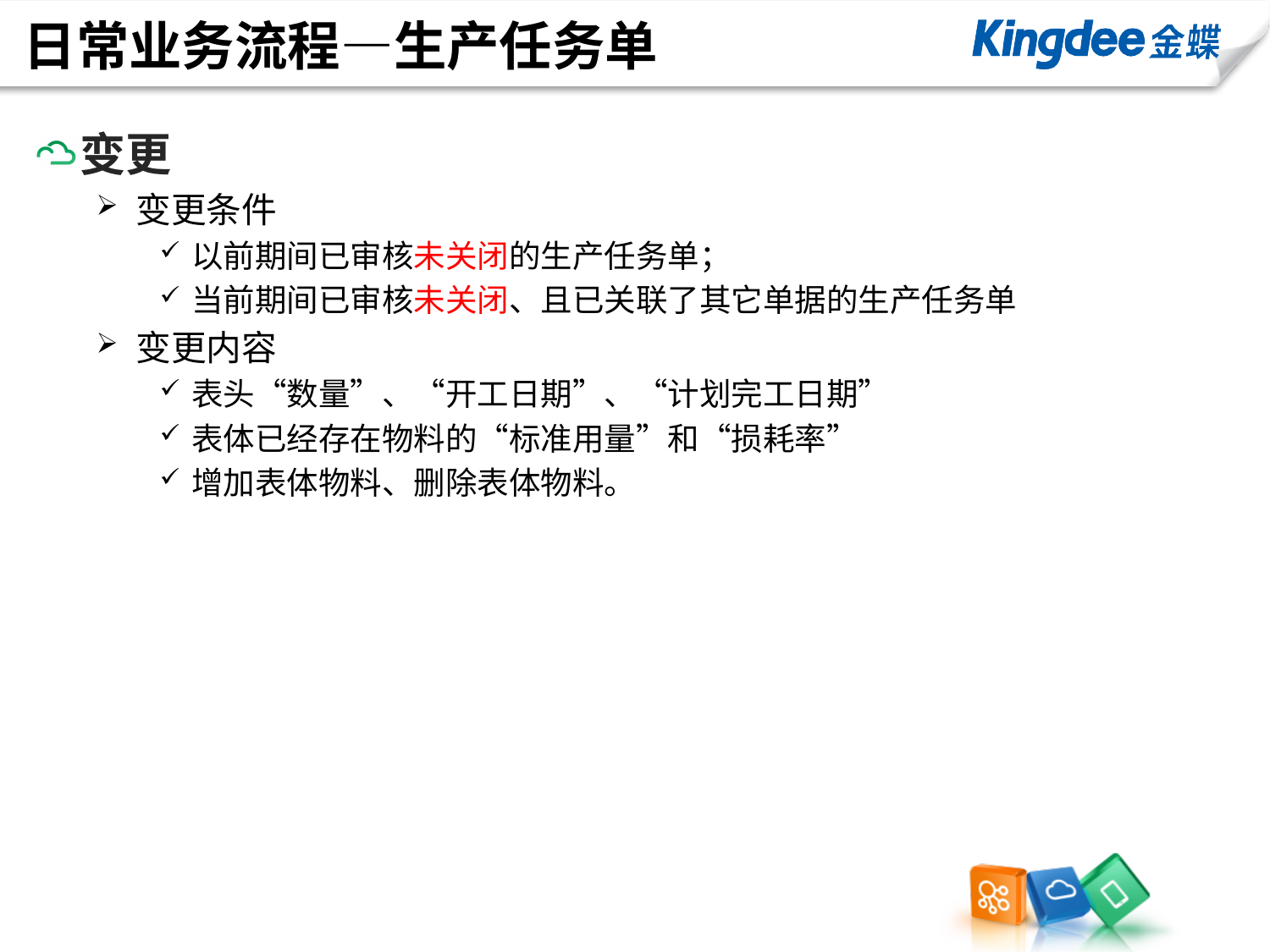

日常业务流程—生产任务单
变更
变更条件
以前期间已审核未关闭的生产任务单；
当前期间已审核未关闭、且已关联了其它单据的生产任务单
变更内容
表头“数量”、“开工日期”、“计划完工日期”
表体已经存在物料的“标准用量”和“损耗率”
增加表体物料、删除表体物料。